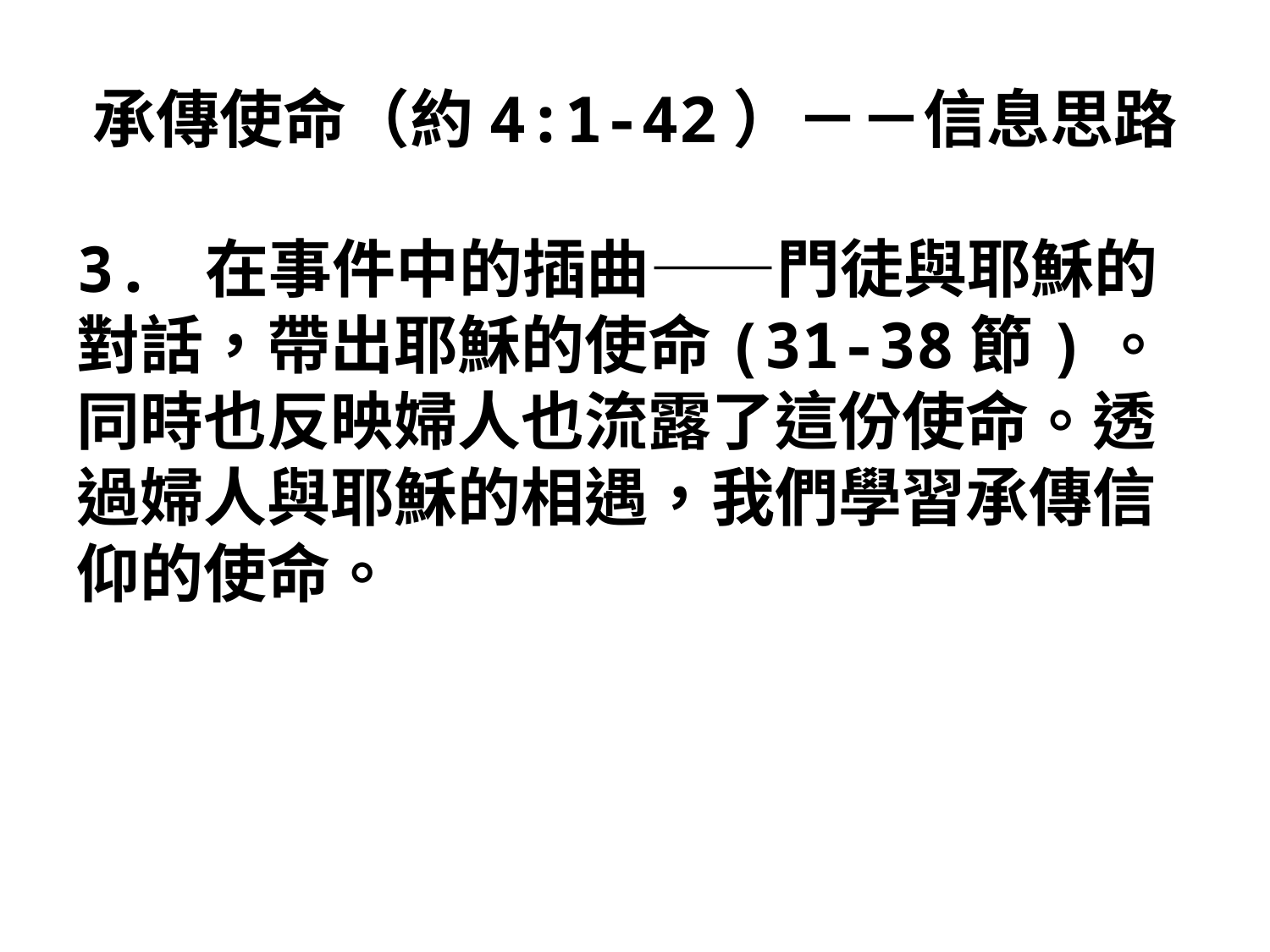

# 承傳使命（約4:1-42）－－信息思路
3. 在事件中的插曲——門徒與耶穌的對話，帶出耶穌的使命(31-38節)。同時也反映婦人也流露了這份使命。透過婦人與耶穌的相遇，我們學習承傳信仰的使命。